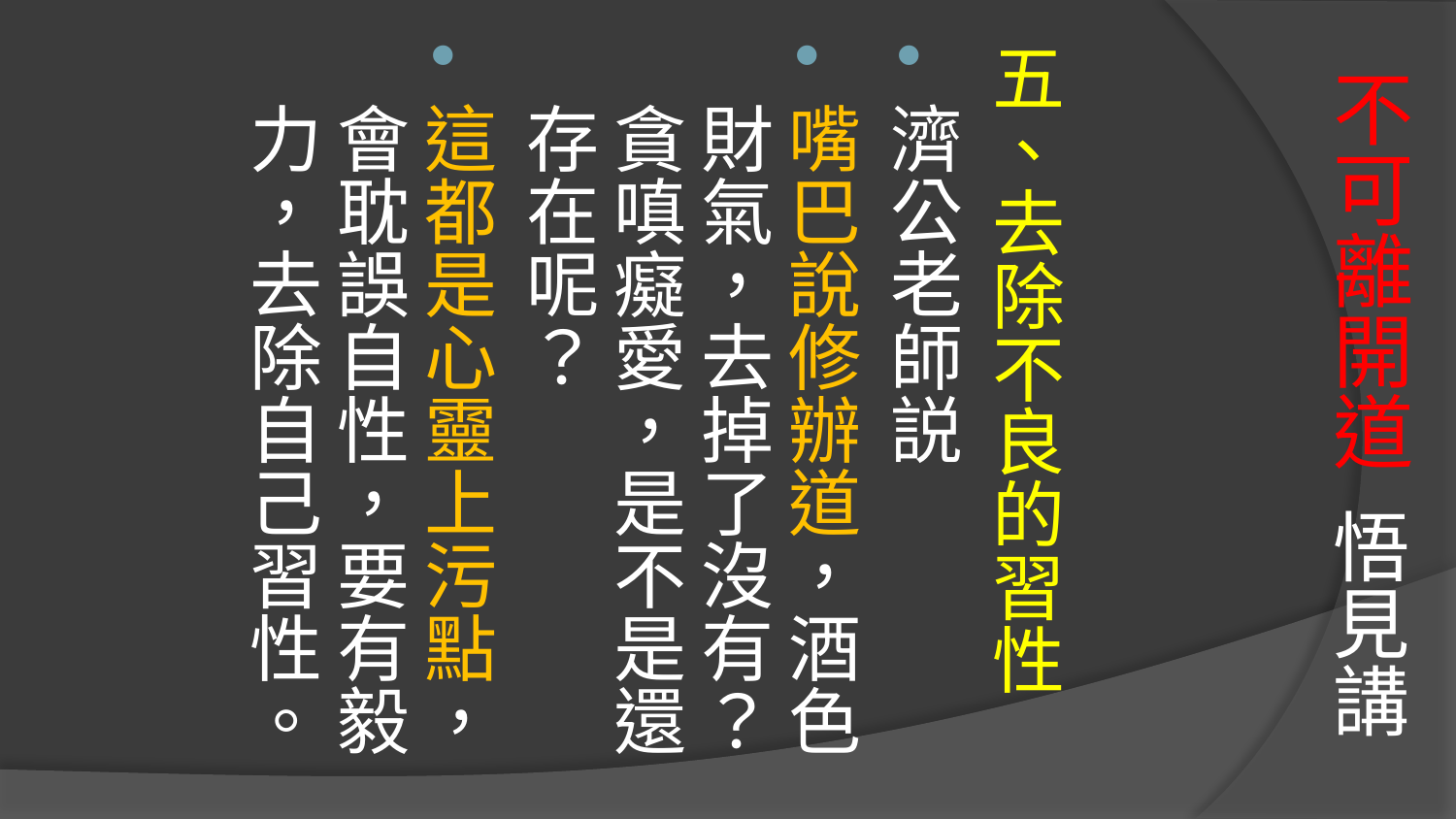

# 不可離開道  悟見講
五、去除不良的習性
濟公老師説
嘴巴說修辦道，酒色財氣，去掉了沒有？貪嗔癡愛，是不是還存在呢？
這都是心靈上污點，會耽誤自性，要有毅力，去除自己習性。